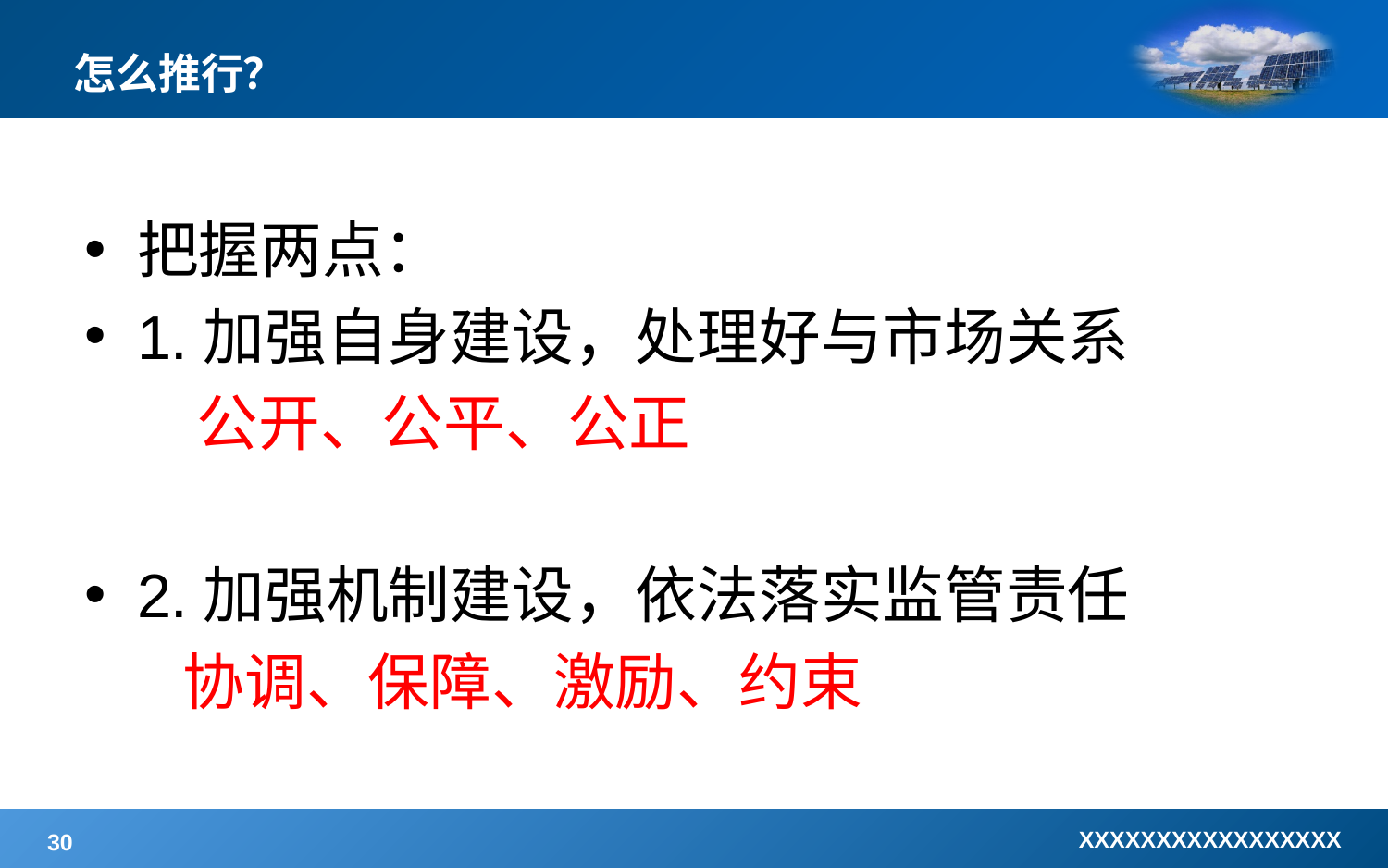

怎么推行？
把握两点：
1.加强自身建设，处理好与市场关系
       公开、公平、公正

2.加强机制建设，依法落实监管责任
      协调、保障、激励、约束